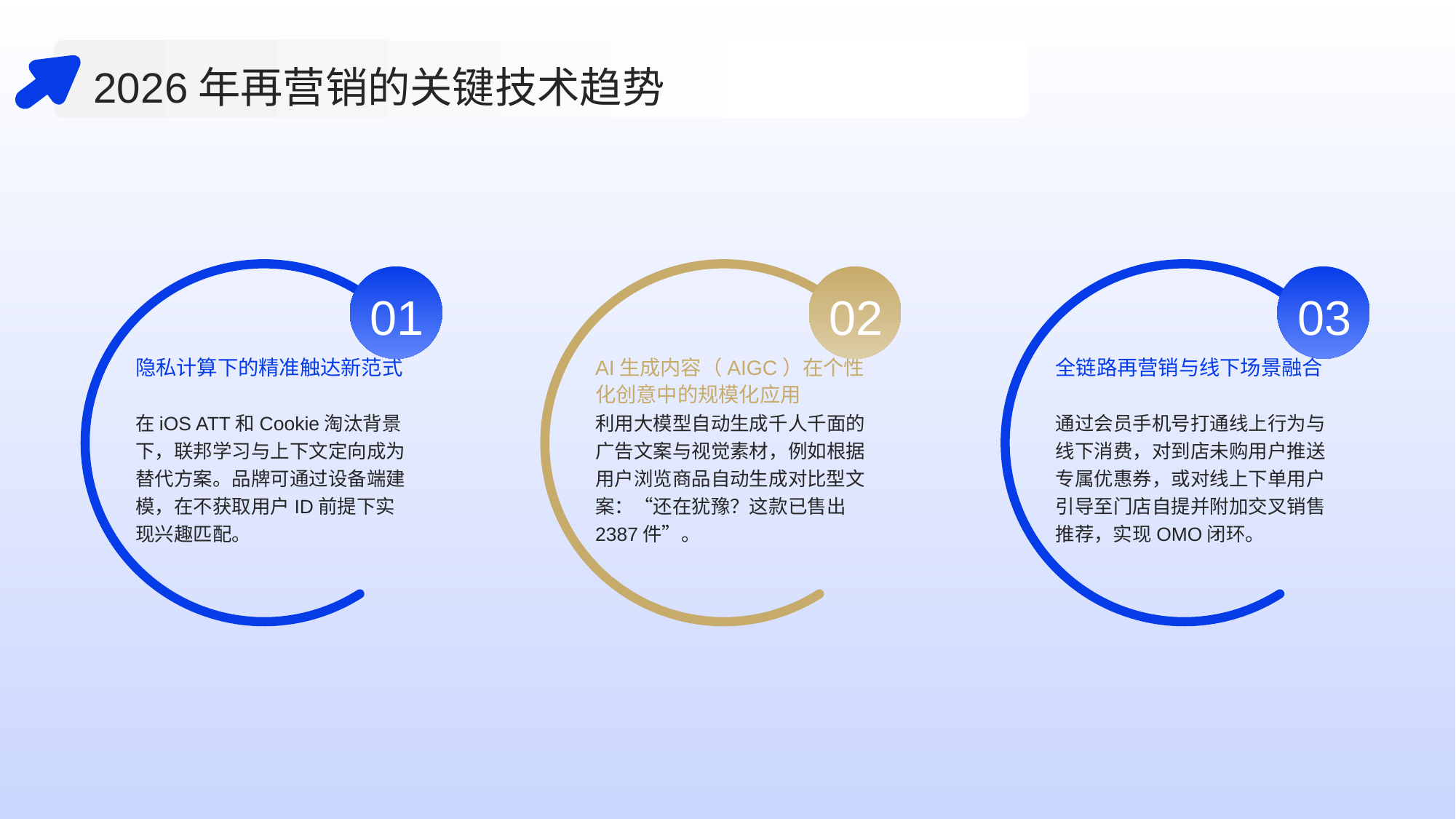

2026年再营销的关键技术趋势
01

02

03

隐私计算下的精准触达新范式
AI生成内容（AIGC）在个性化创意中的规模化应用
全链路再营销与线下场景融合
在iOS ATT和Cookie淘汰背景下，联邦学习与上下文定向成为替代方案。品牌可通过设备端建模，在不获取用户ID前提下实现兴趣匹配。
利用大模型自动生成千人千面的广告文案与视觉素材，例如根据用户浏览商品自动生成对比型文案：“还在犹豫？这款已售出2387件”。
通过会员手机号打通线上行为与线下消费，对到店未购用户推送专属优惠券，或对线上下单用户引导至门店自提并附加交叉销售推荐，实现OMO闭环。